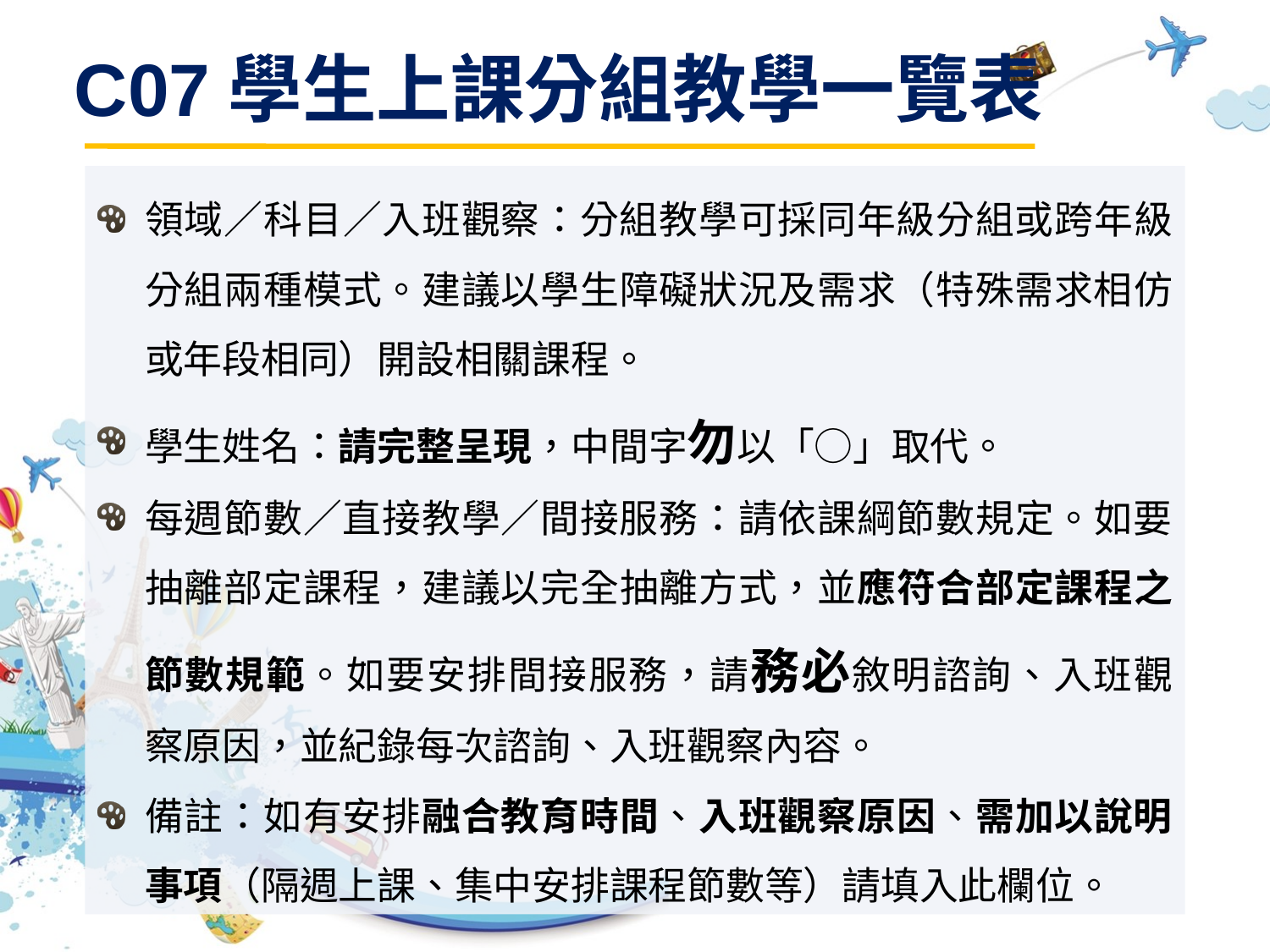

C07學生上課分組教學一覽表
領域／科目／入班觀察：分組教學可採同年級分組或跨年級分組兩種模式。建議以學生障礙狀況及需求（特殊需求相仿或年段相同）開設相關課程。
學生姓名：請完整呈現，中間字勿以「○」取代。
每週節數／直接教學／間接服務：請依課綱節數規定。如要抽離部定課程，建議以完全抽離方式，並應符合部定課程之節數規範。如要安排間接服務，請務必敘明諮詢、入班觀察原因，並紀錄每次諮詢、入班觀察內容。
備註：如有安排融合教育時間、入班觀察原因、需加以說明事項（隔週上課、集中安排課程節數等）請填入此欄位。